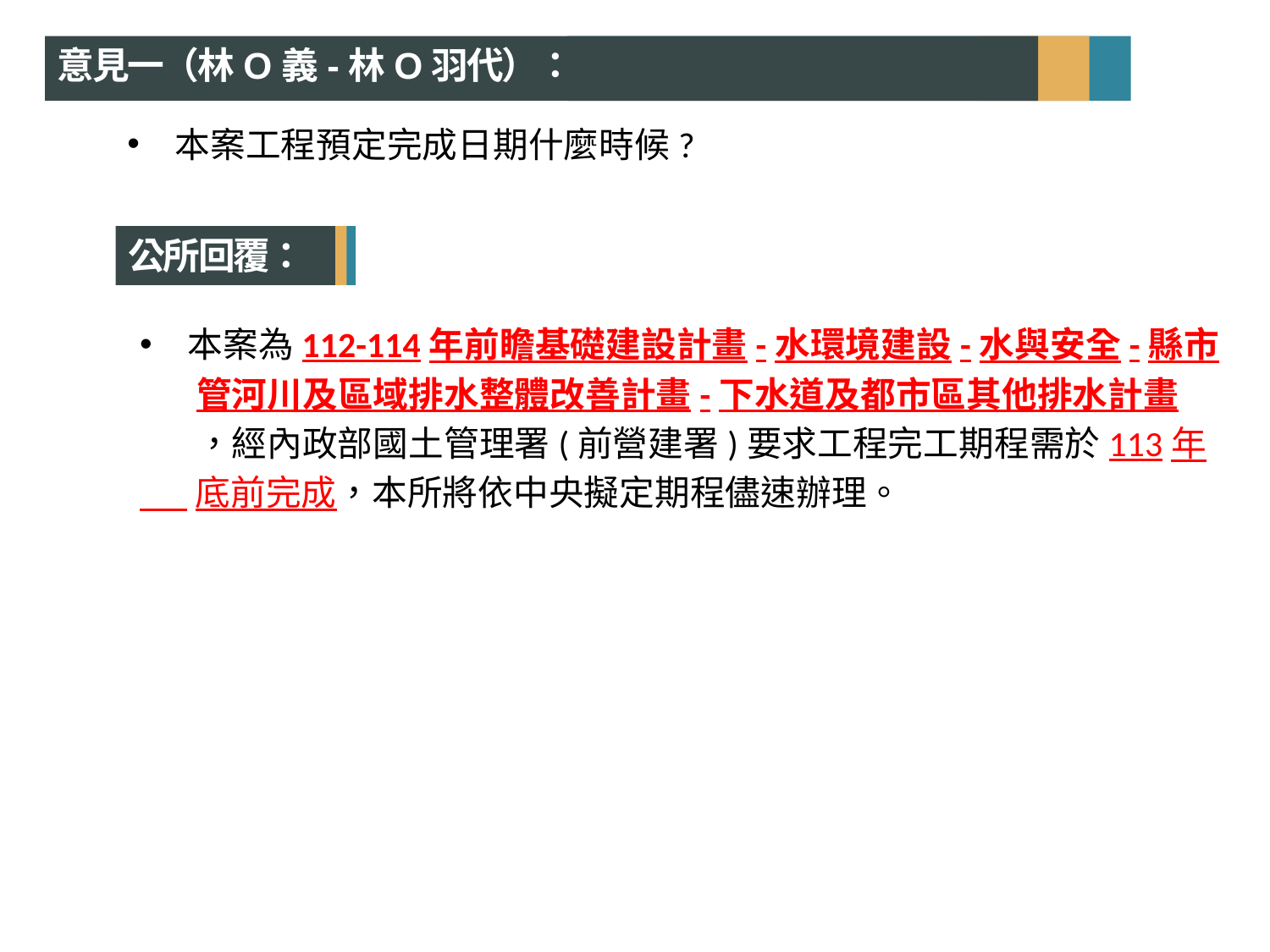

意見一（林O義-林O羽代）：
本案工程預定完成日期什麼時候?

公所回覆：
本案為112-114年前瞻基礎建設計畫-水環境建設-水與安全-縣市
      管河川及區域排水整體改善計畫-下水道及都市區其他排水計畫
      ，經內政部國土管理署(前營建署)要求工程完工期程需於113年
      底前完成，本所將依中央擬定期程儘速辦理。